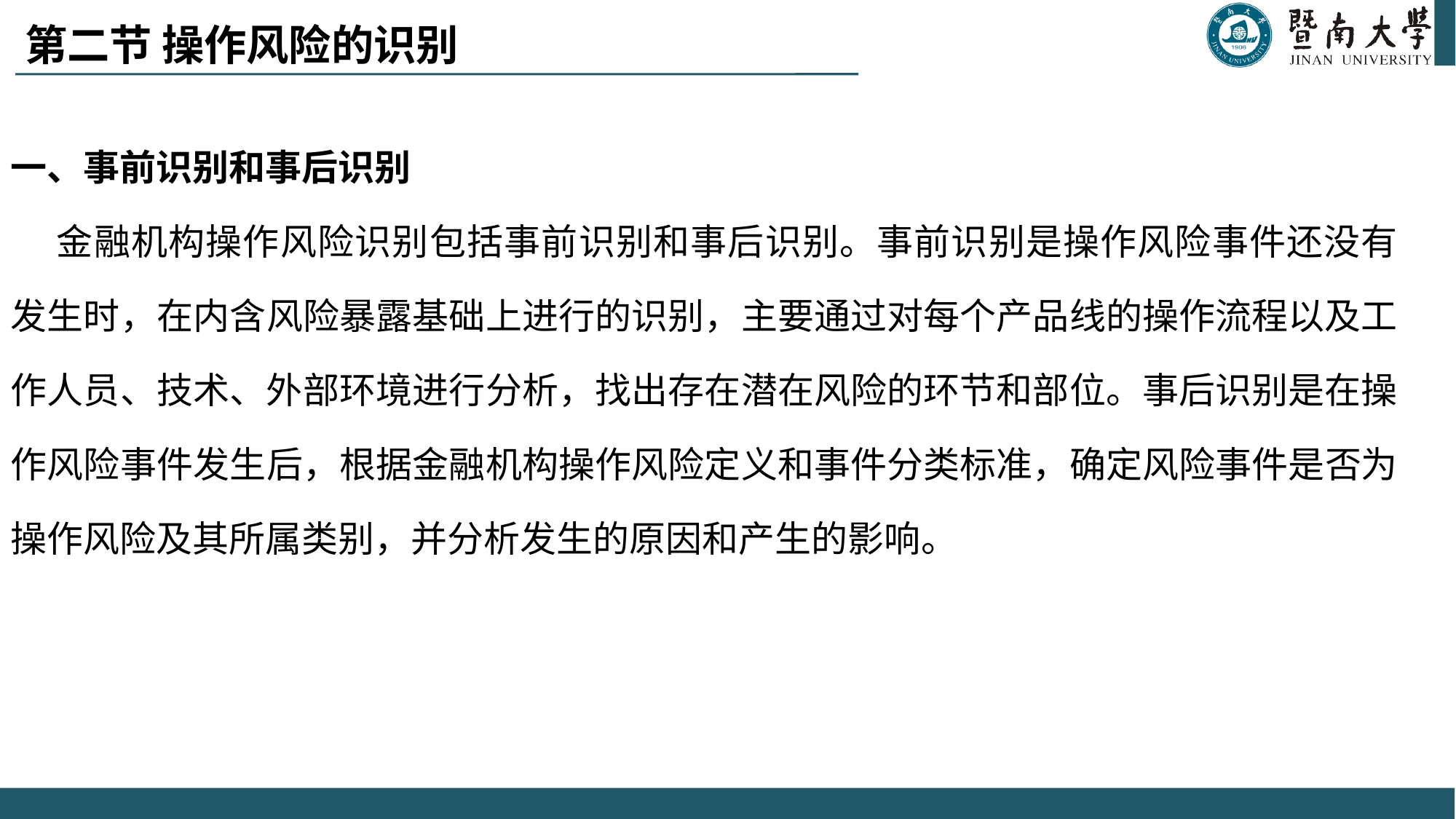

# 第二节 操作风险的识别
一、事前识别和事后识别
    金融机构操作风险识别包括事前识别和事后识别。事前识别是操作风险事件还没有发生时，在内含风险暴露基础上进行的识别，主要通过对每个产品线的操作流程以及工作人员、技术、外部环境进行分析，找出存在潜在风险的环节和部位。事后识别是在操作风险事件发生后，根据金融机构操作风险定义和事件分类标准，确定风险事件是否为操作风险及其所属类别，并分析发生的原因和产生的影响。